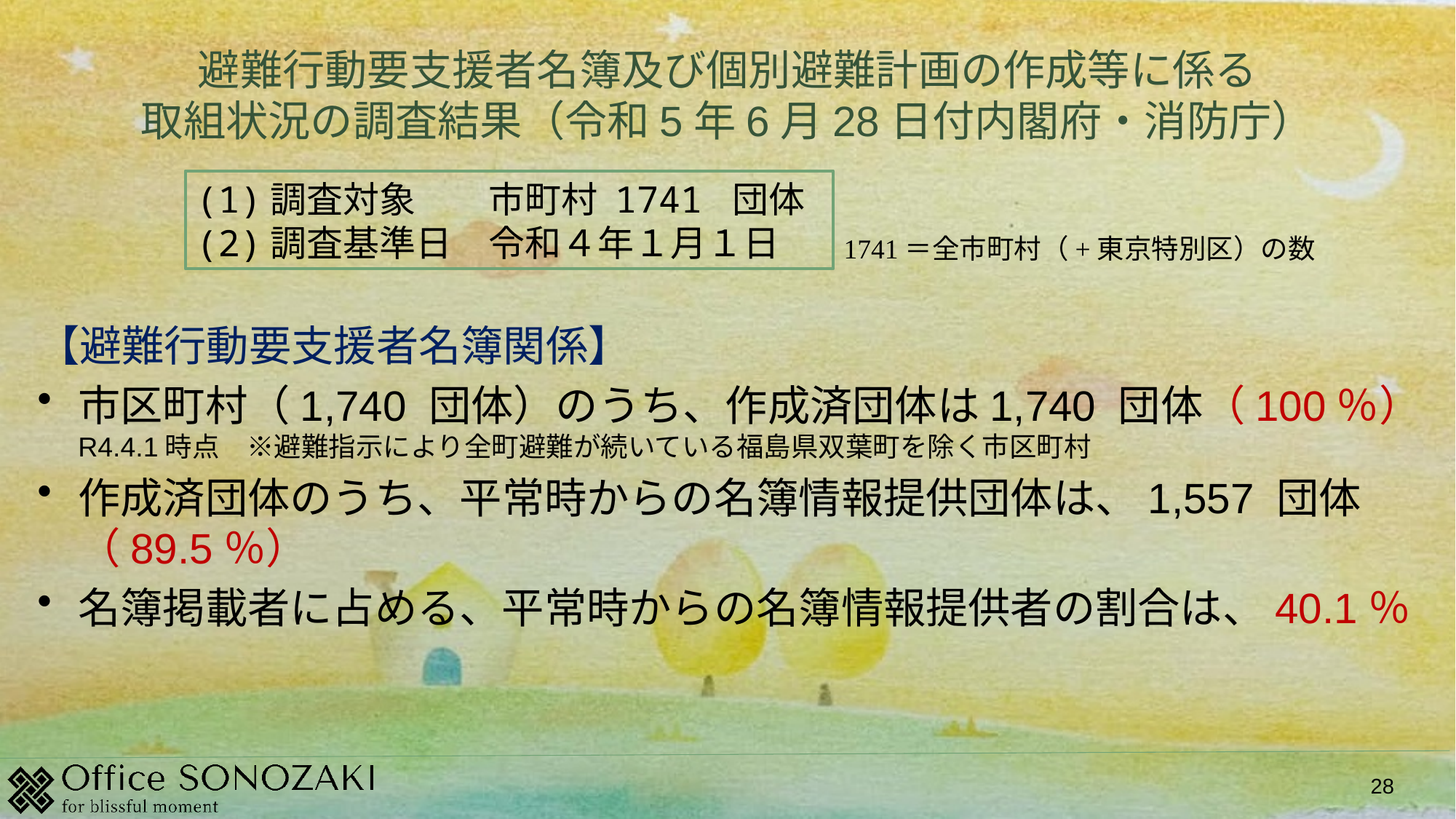

# 避難行動要支援者名簿及び個別避難計画の作成等に係る 取組状況の調査結果（令和5年6月28日付内閣府・消防庁）
(1)調査対象　　市町村 1741 団体
(2)調査基準日　令和４年１月１日
1741＝全市町村（+東京特別区）の数
【避難行動要支援者名簿関係】
市区町村（1,740 団体）のうち、作成済団体は1,740 団体（100％）R4.4.1時点　※避難指示により全町避難が続いている福島県双葉町を除く市区町村
作成済団体のうち、平常時からの名簿情報提供団体は、1,557 団体（89.5％）
名簿掲載者に占める、平常時からの名簿情報提供者の割合は、40.1％
28